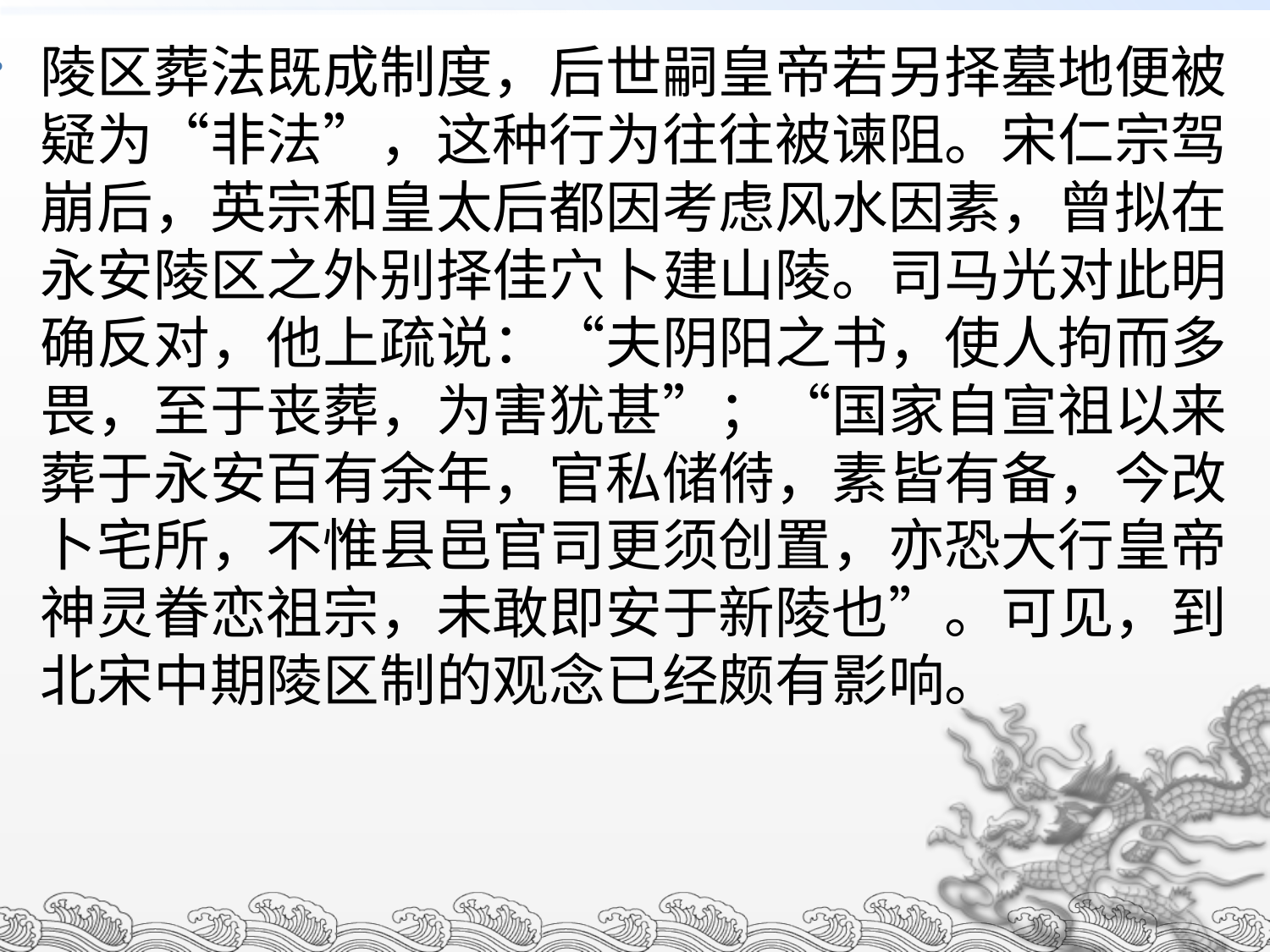

陵区葬法既成制度，后世嗣皇帝若另择墓地便被疑为“非法”，这种行为往往被谏阻。宋仁宗驾崩后，英宗和皇太后都因考虑风水因素，曾拟在永安陵区之外别择佳穴卜建山陵。司马光对此明确反对，他上疏说：“夫阴阳之书，使人拘而多畏，至于丧葬，为害犹甚”；“国家自宣祖以来葬于永安百有余年，官私储偫，素皆有备，今改卜宅所，不惟县邑官司更须创置，亦恐大行皇帝神灵眷恋祖宗，未敢即安于新陵也”。可见，到北宋中期陵区制的观念已经颇有影响。